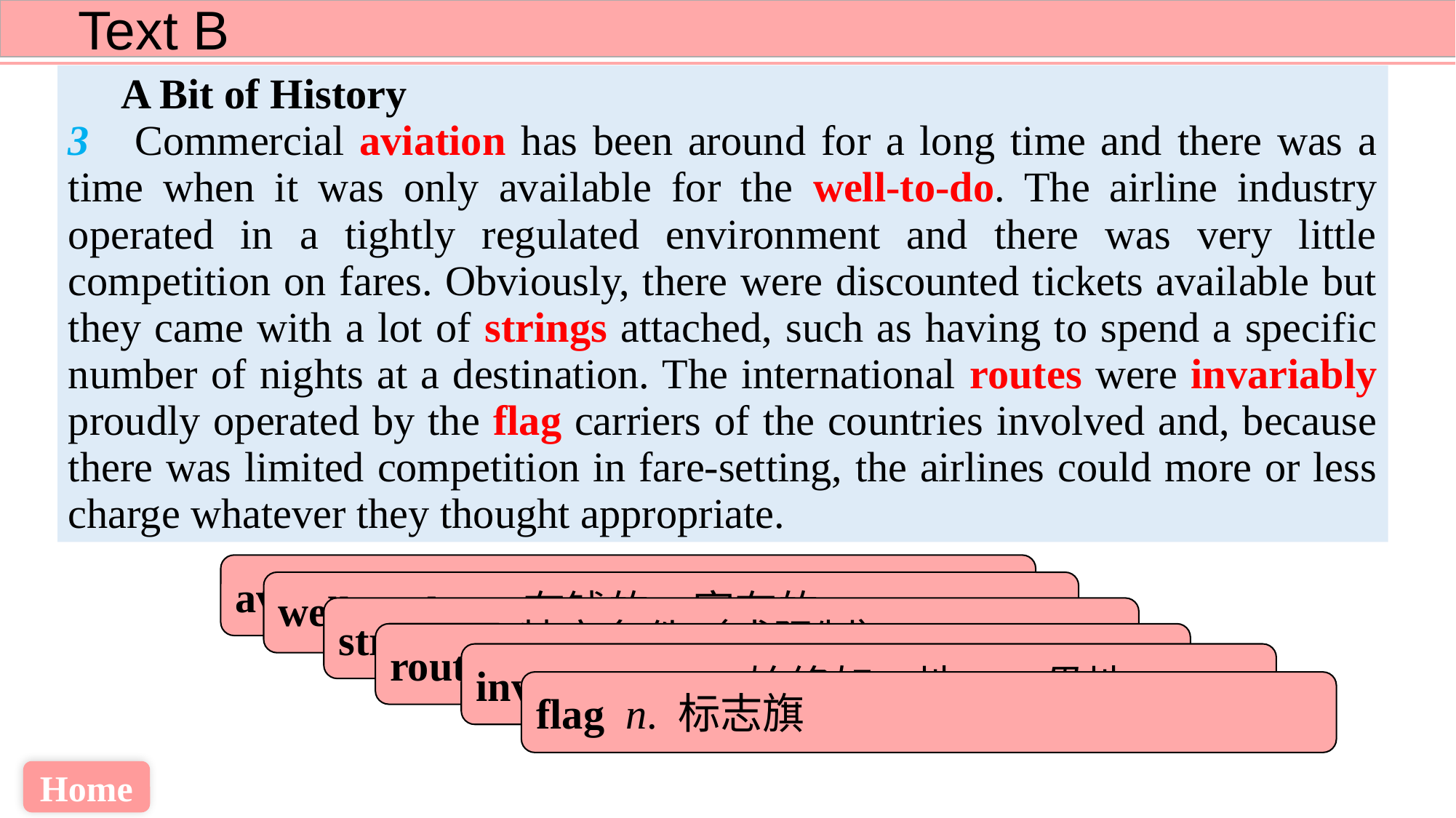

A Bit of History
3   Commercial aviation has been around for a long time and there was a time when it was only available for the well-to-do. The airline industry operated in a tightly regulated environment and there was very little competition on fares. Obviously, there were discounted tickets available but they came with a lot of strings attached, such as having to spend a specific number of nights at a destination. The international routes were invariably proudly operated by the flag carriers of the countries involved and, because there was limited competition in fare-setting, the airlines could more or less charge whatever they thought appropriate.

aviation   n. 航空；飞行（术）
well-to-do a. 有钱的；富有的
string  n. 特定条件（或限制）
route  n. 路线；路途；航线
invariably ad. 始终如一地；一贯地
flag  n. 标志旗